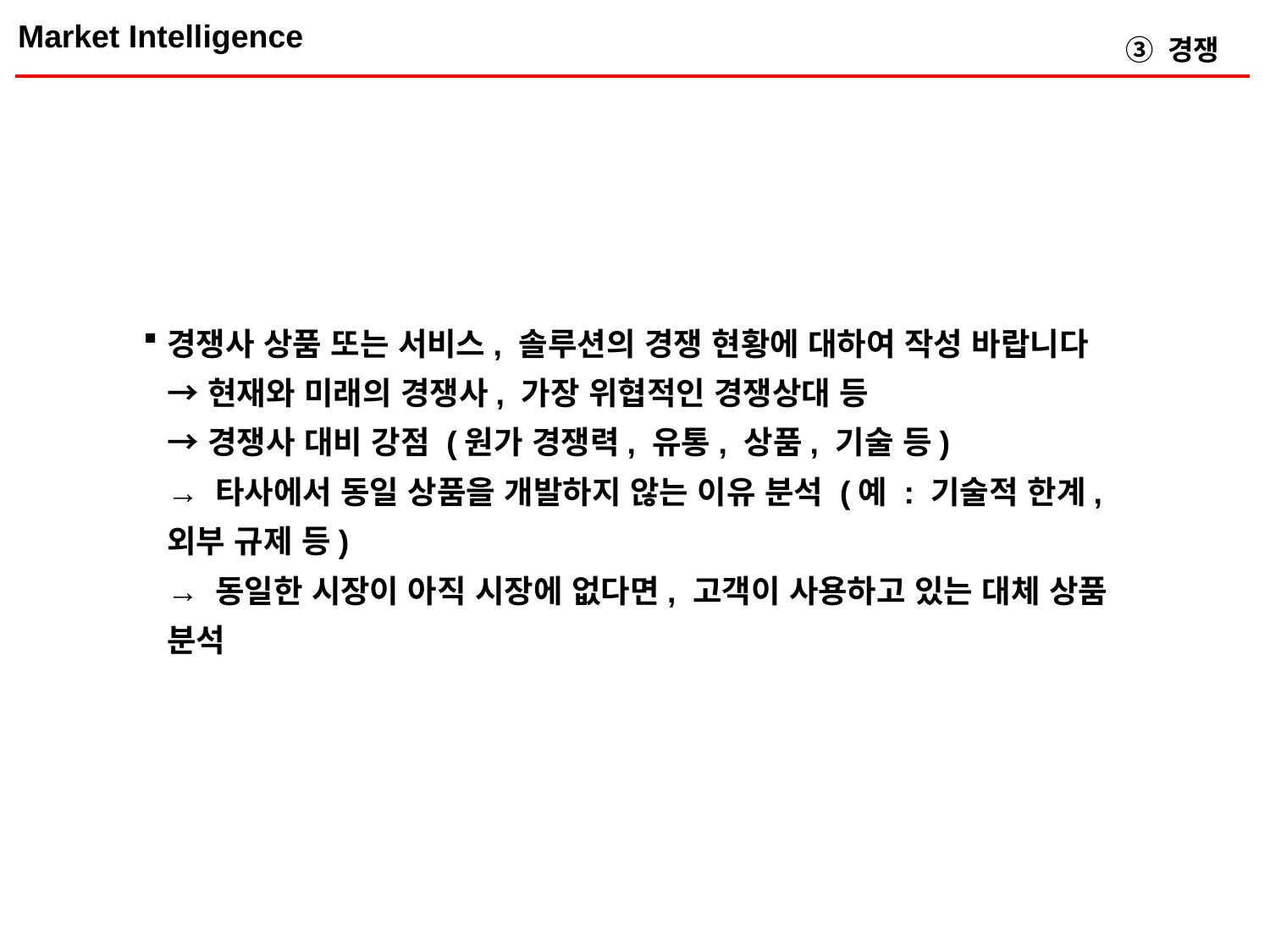

Market Intelligence
③ 경쟁
경쟁사 상품 또는 서비스, 솔루션의 경쟁 현황에 대하여 작성 바랍니다
→ 현재와 미래의 경쟁사, 가장 위협적인 경쟁상대 등
→ 경쟁사 대비 강점 (원가 경쟁력, 유통, 상품, 기술 등)
→ 타사에서 동일 상품을 개발하지 않는 이유 분석 (예 : 기술적 한계,  외부 규제 등)
→ 동일한 시장이 아직 시장에 없다면, 고객이 사용하고 있는 대체 상품 분석